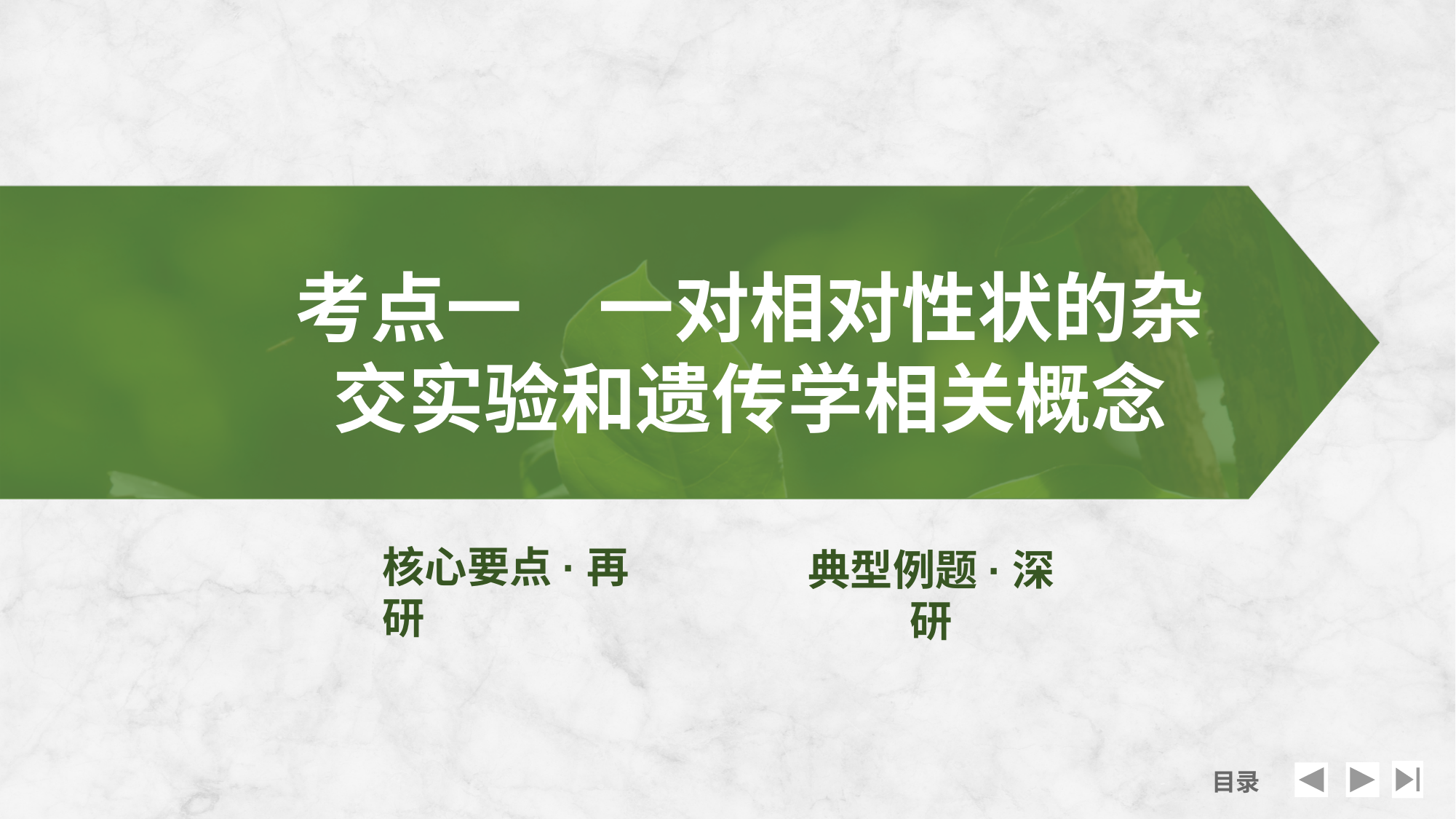

考点一　一对相对性状的杂交实验和遗传学相关概念
核心要点·再研
典型例题·深研